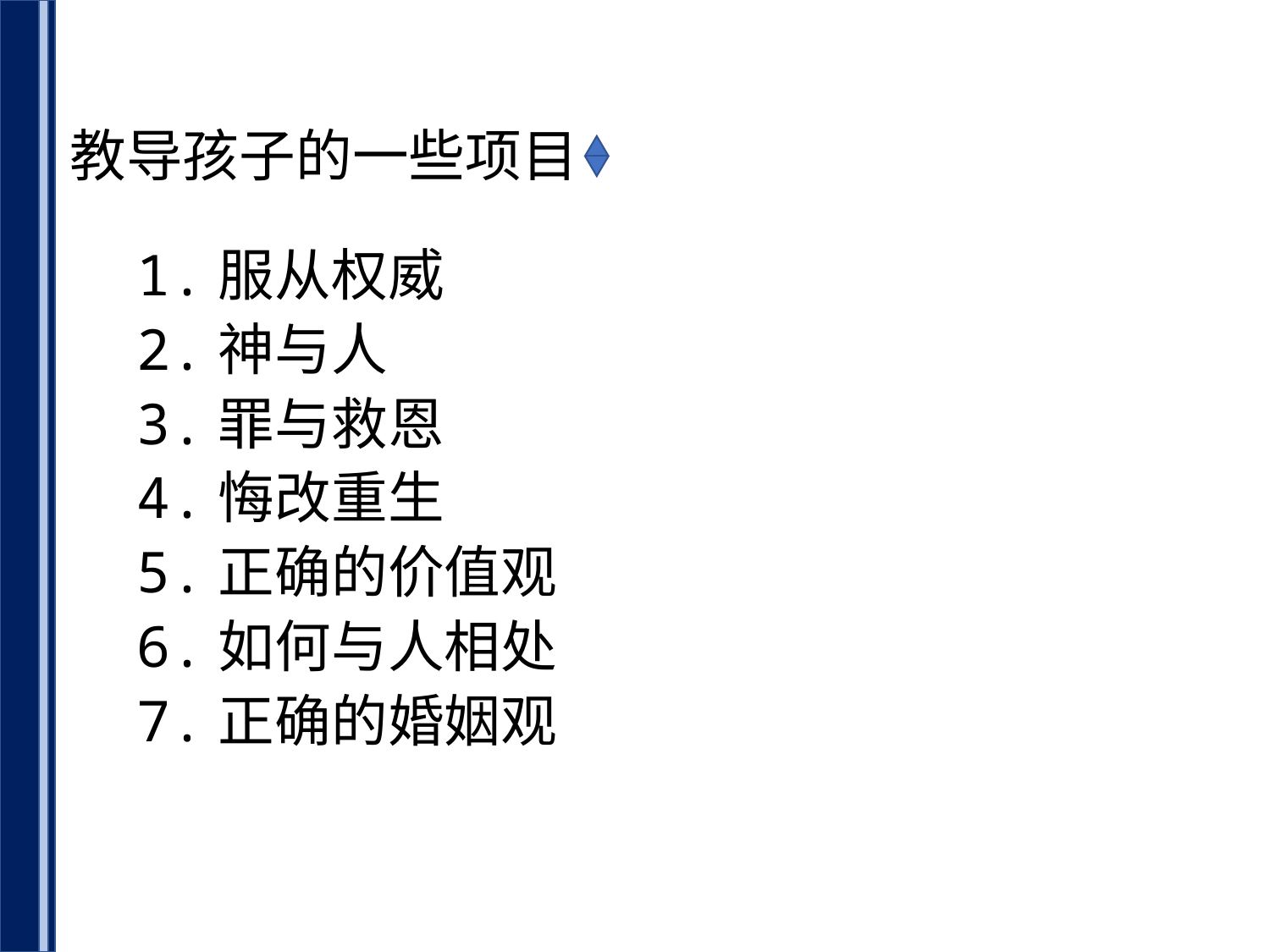

教导孩子的一些项目

1.服从权威
2.神与人
3.罪与救恩
4.悔改重生
5.正确的价值观
6.如何与人相处
7.正确的婚姻观